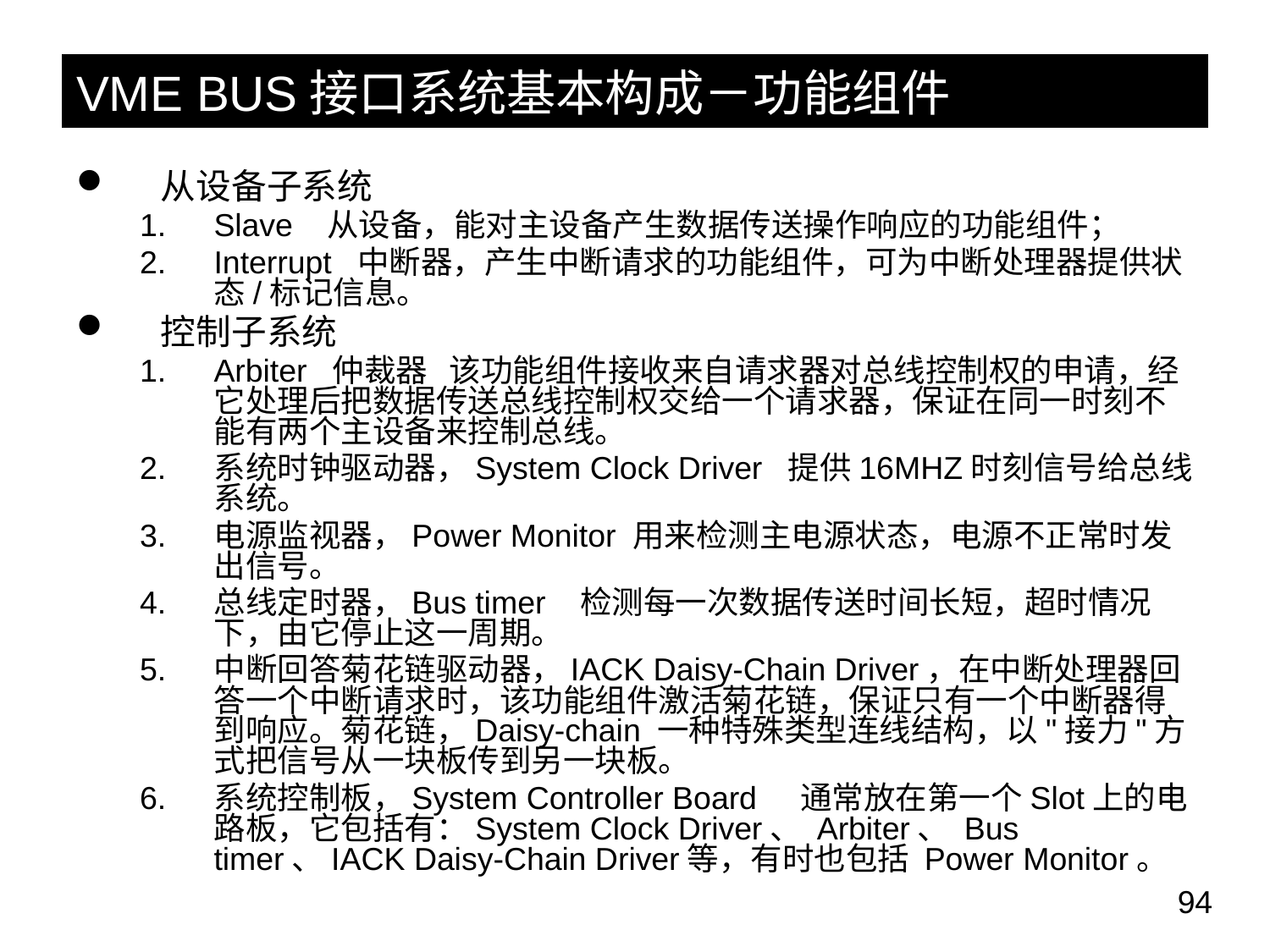

# VME BUS接口系统基本构成－功能组件
从设备子系统
Slave   从设备，能对主设备产生数据传送操作响应的功能组件；
Interrupt  中断器，产生中断请求的功能组件，可为中断处理器提供状态/标记信息。
控制子系统
Arbiter  仲裁器   该功能组件接收来自请求器对总线控制权的申请，经它处理后把数据传送总线控制权交给一个请求器，保证在同一时刻不能有两个主设备来控制总线。
系统时钟驱动器，System Clock Driver  提供16MHZ时刻信号给总线系统。
电源监视器，Power Monitor 用来检测主电源状态，电源不正常时发出信号。
总线定时器，Bus timer   检测每一次数据传送时间长短，超时情况下，由它停止这一周期。
中断回答菊花链驱动器，IACK Daisy-Chain Driver，在中断处理器回答一个中断请求时，该功能组件激活菊花链，保证只有一个中断器得到响应。菊花链，Daisy-chain 一种特殊类型连线结构，以"接力"方式把信号从一块板传到另一块板。
系统控制板，System Controller Board    通常放在第一个Slot上的电路板，它包括有：System Clock Driver、 Arbiter、 Bus  timer、IACK Daisy-Chain Driver等，有时也包括 Power Monitor。
94